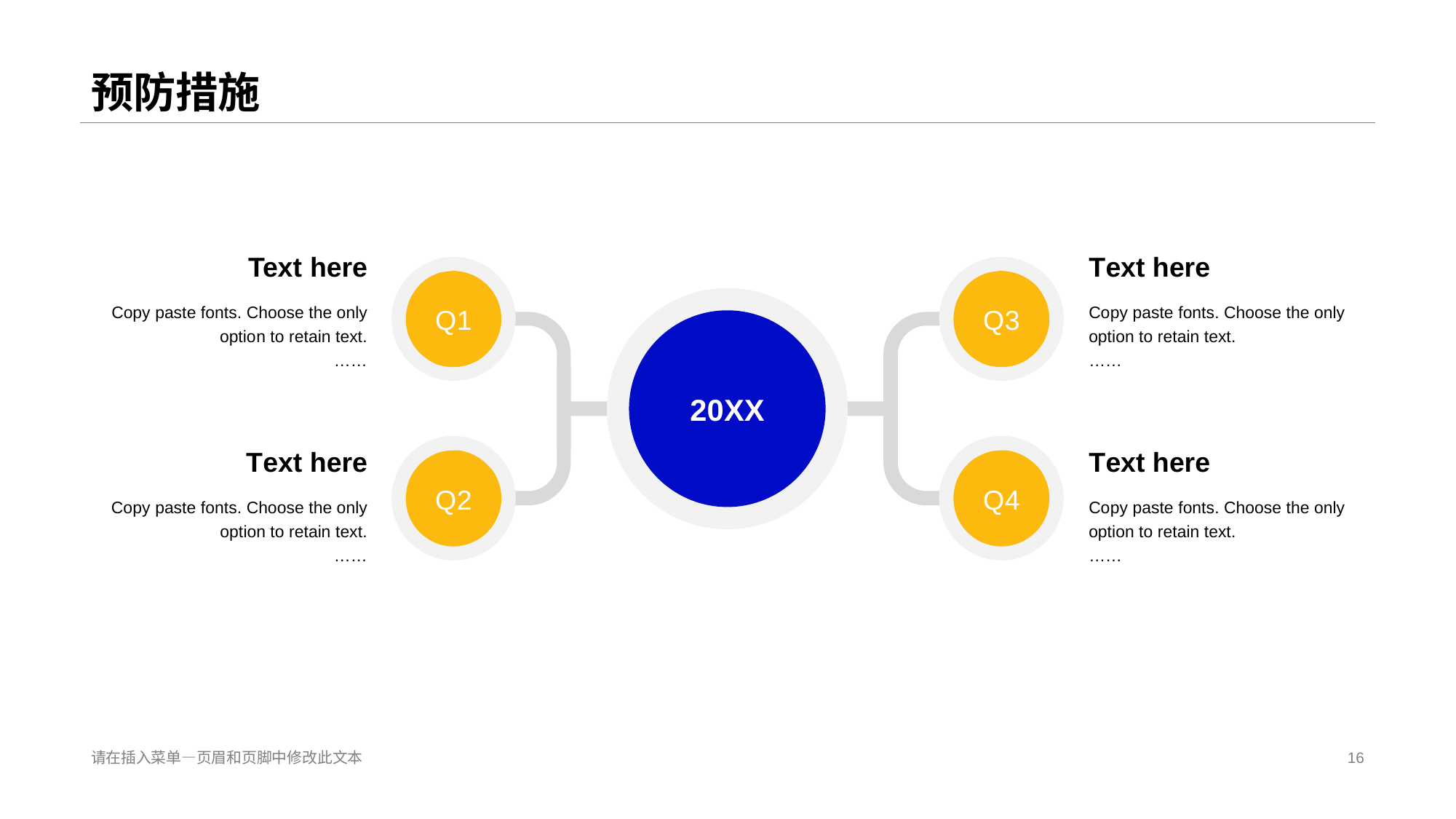

# 预防措施
Text  here
Copy paste fonts. Choose the only optio n to retain text.
……
T ext here
Co py paste fonts. Choose the only option to retain text.
……

Q 1
Q 3

20 XX

Q 2
Q 4
T ext here
Co py paste fonts. Choose the only option to retain text.
……
T ext here
Co py paste fonts. Choose the only option to retain text.
……
请在插入菜单—页眉和页脚中修改此文本
16